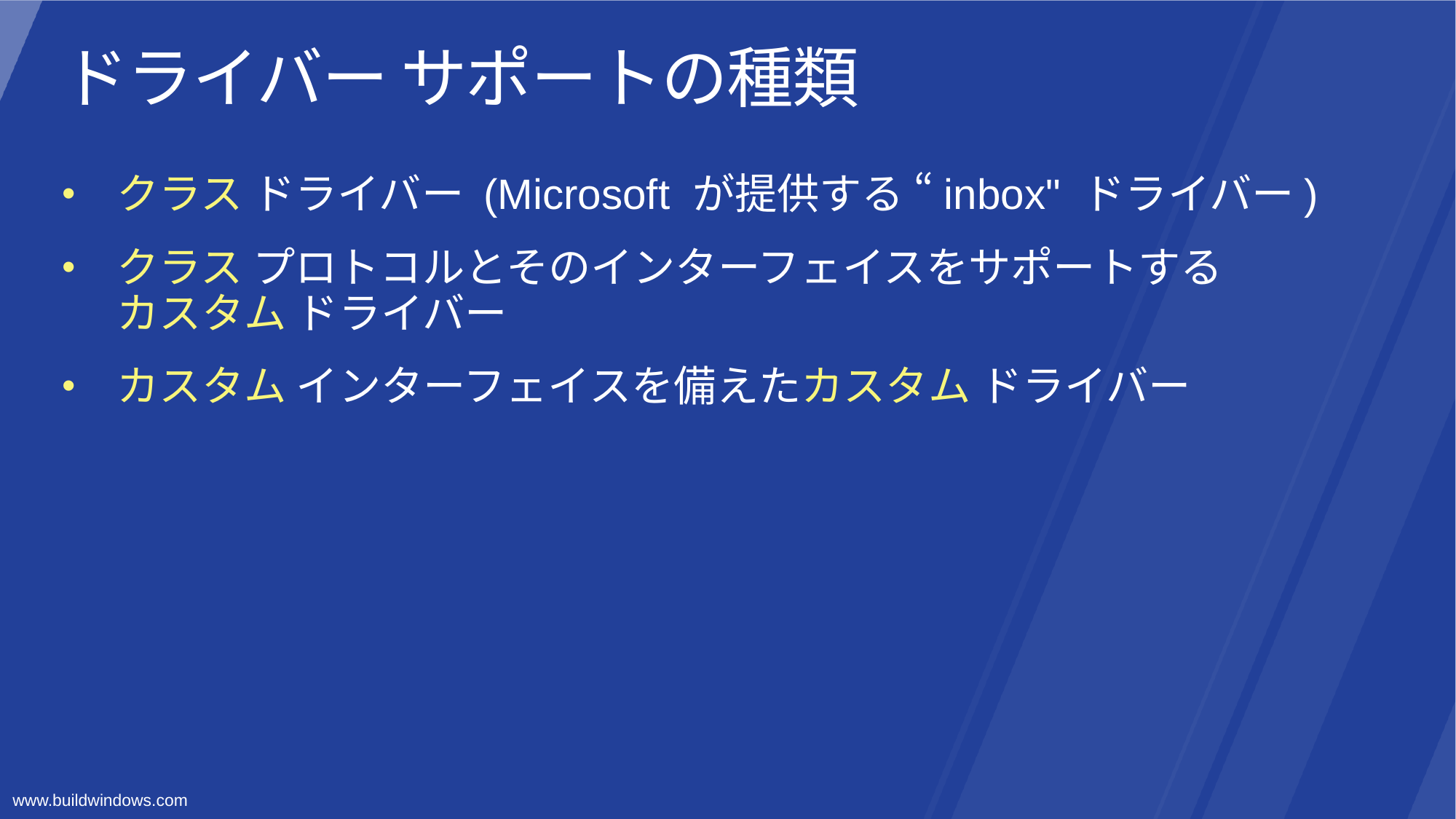

# ドライバー サポートの種類
クラス ドライバー (Microsoft が提供する “inbox" ドライバー)
クラス プロトコルとそのインターフェイスをサポートする
カスタム ドライバー
カスタム インターフェイスを備えたカスタム ドライバー